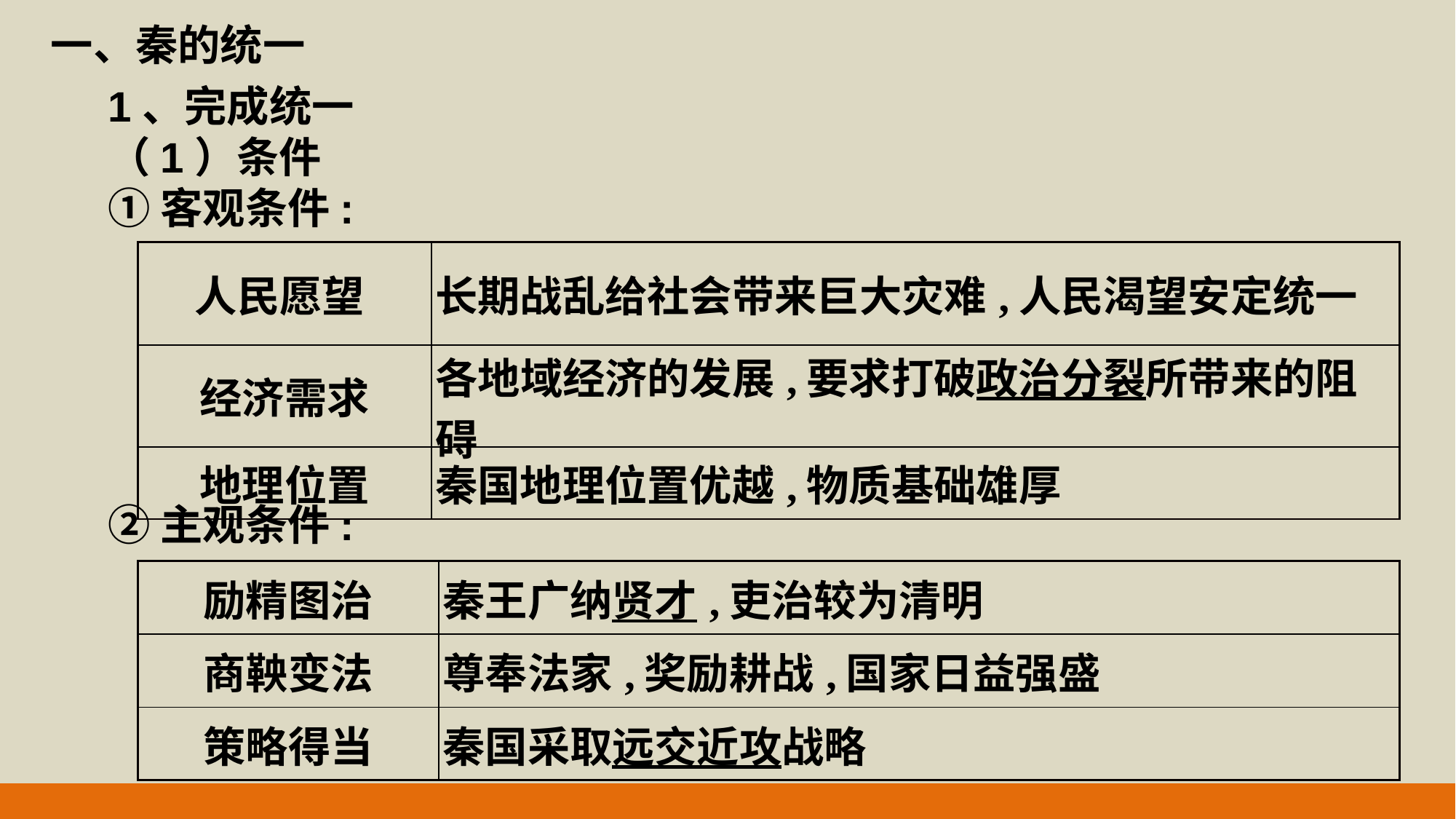

一、秦的统一

1、完成统一
（1）条件
①客观条件:
| 人民愿望 | 长期战乱给社会带来巨大灾难,人民渴望安定统一 |
| --- | --- |
| 经济需求 | 各地域经济的发展,要求打破政治分裂所带来的阻碍 |
| 地理位置 | 秦国地理位置优越,物质基础雄厚 |
②主观条件:
| 励精图治 | 秦王广纳贤才,吏治较为清明 |
| --- | --- |
| 商鞅变法 | 尊奉法家,奖励耕战,国家日益强盛 |
| 策略得当 | 秦国采取远交近攻战略 |